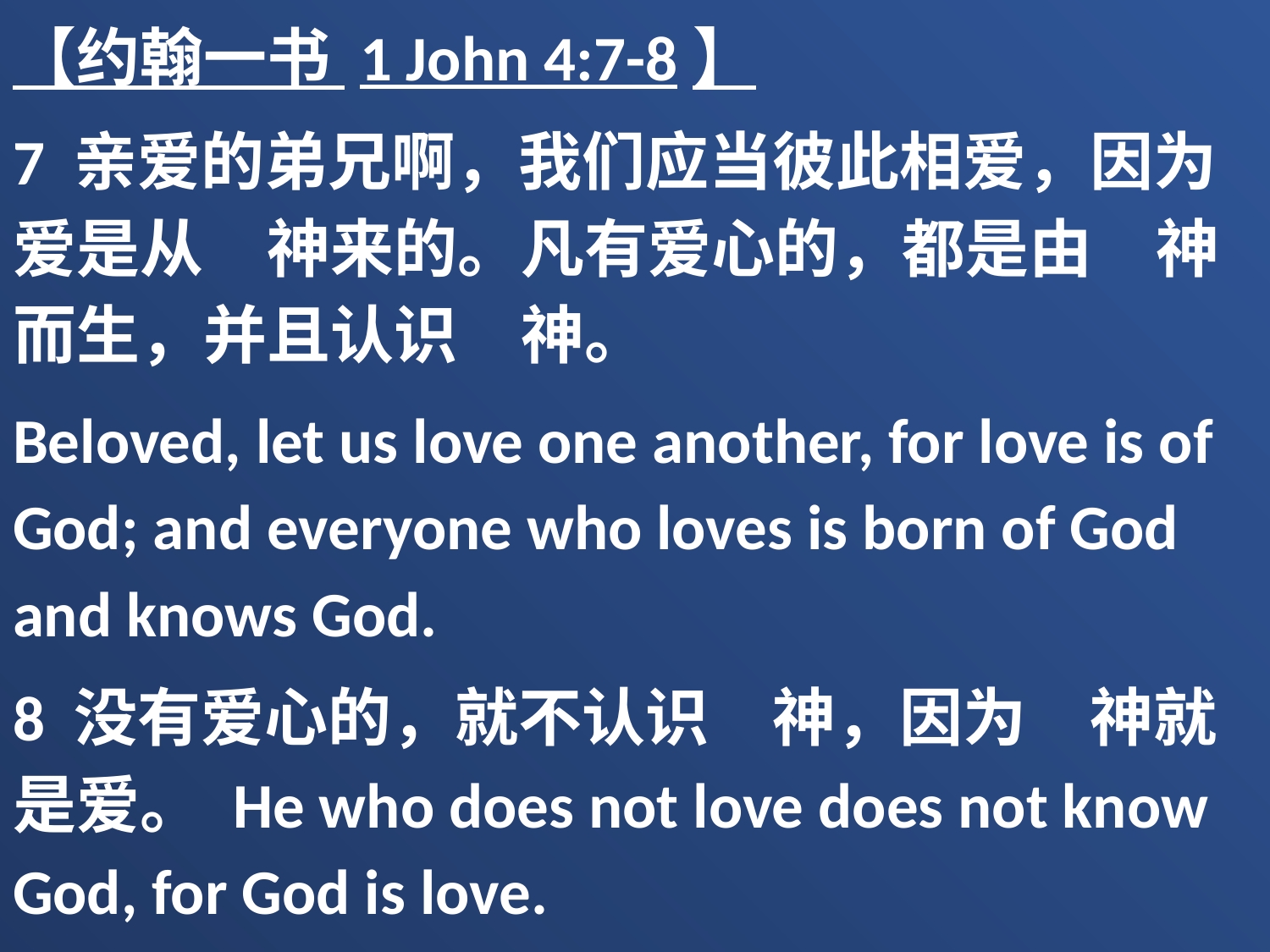

【约翰一书 1 John 4:7-8】
7 亲爱的弟兄啊，我们应当彼此相爱，因为爱是从　神来的。凡有爱心的，都是由　神而生，并且认识　神。
Beloved, let us love one another, for love is of God; and everyone who loves is born of God and knows God.
8 没有爱心的，就不认识　神，因为　神就是爱。 He who does not love does not know God, for God is love.